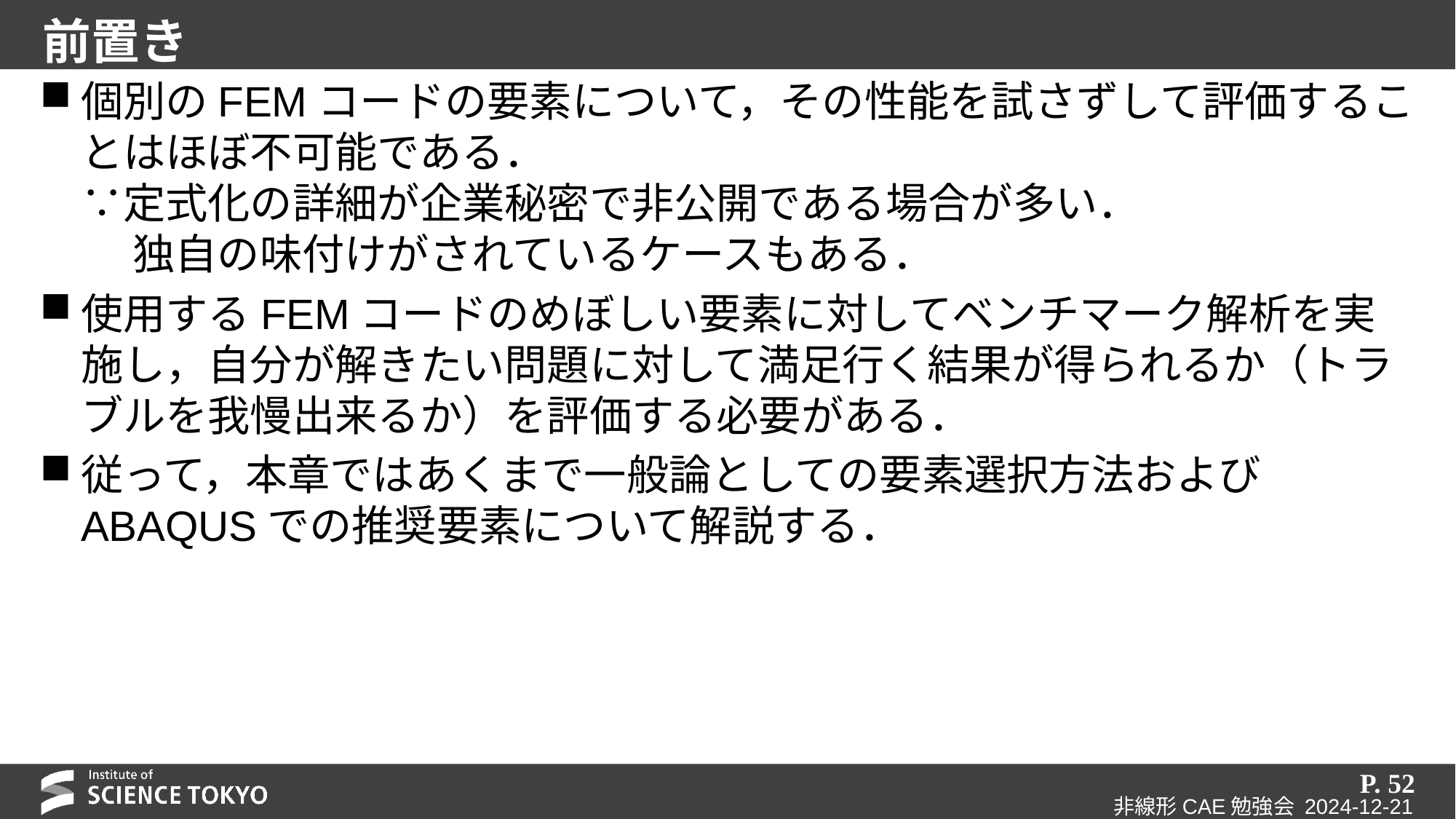

# 前置き
個別のFEMコードの要素について，その性能を試さずして評価することはほぼ不可能である．
∵定式化の詳細が企業秘密で非公開である場合が多い．
　 独自の味付けがされているケースもある．
使用するFEMコードのめぼしい要素に対してベンチマーク解析を実施し，自分が解きたい問題に対して満足行く結果が得られるか（トラブルを我慢出来るか）を評価する必要がある．
従って，本章ではあくまで一般論としての要素選択方法およびABAQUSでの推奨要素について解説する．
P. 52